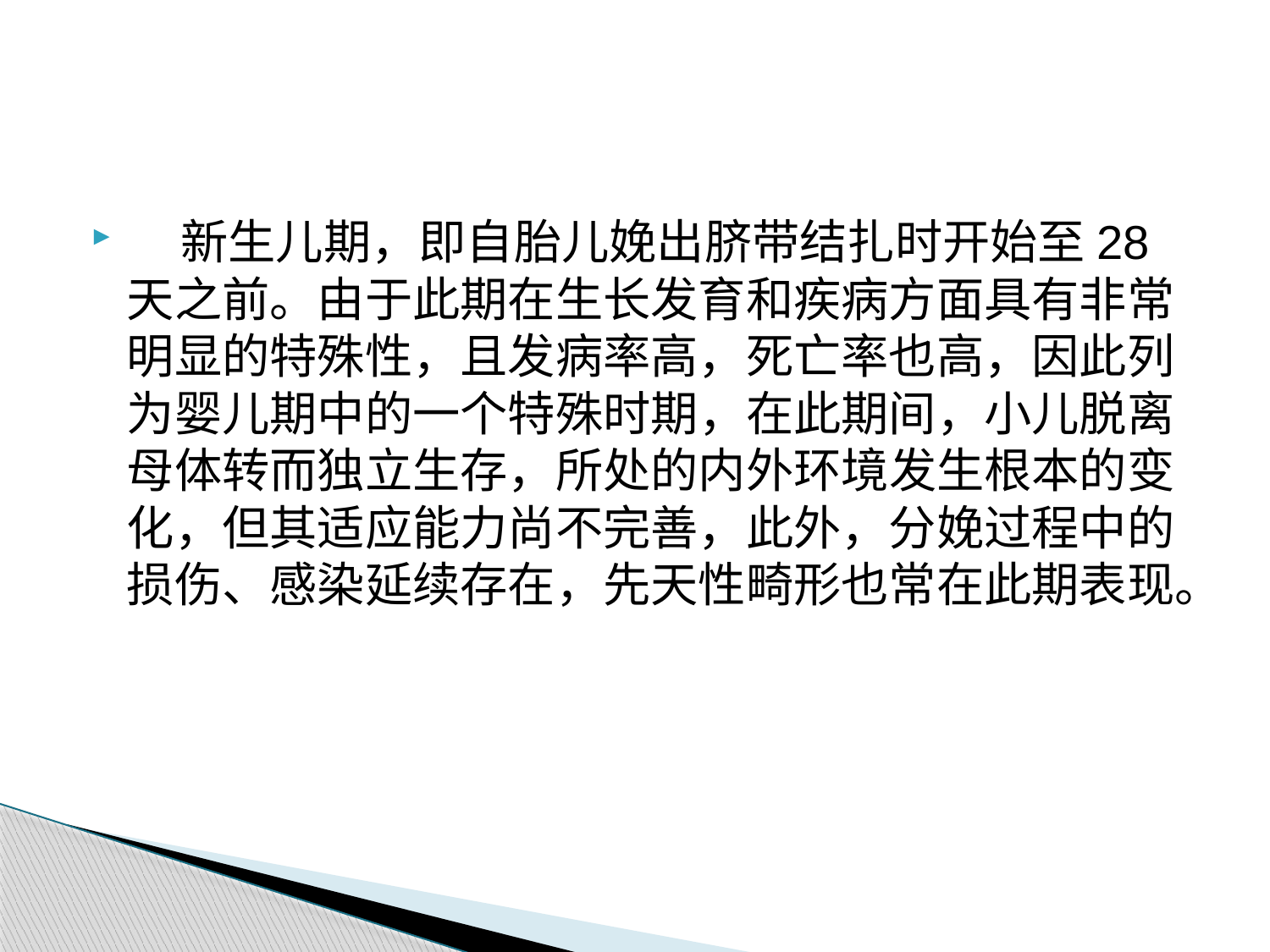

#
    新生儿期，即自胎儿娩出脐带结扎时开始至28天之前。由于此期在生长发育和疾病方面具有非常明显的特殊性，且发病率高，死亡率也高，因此列为婴儿期中的一个特殊时期，在此期间，小儿脱离母体转而独立生存，所处的内外环境发生根本的变化，但其适应能力尚不完善，此外，分娩过程中的损伤、感染延续存在，先天性畸形也常在此期表现。